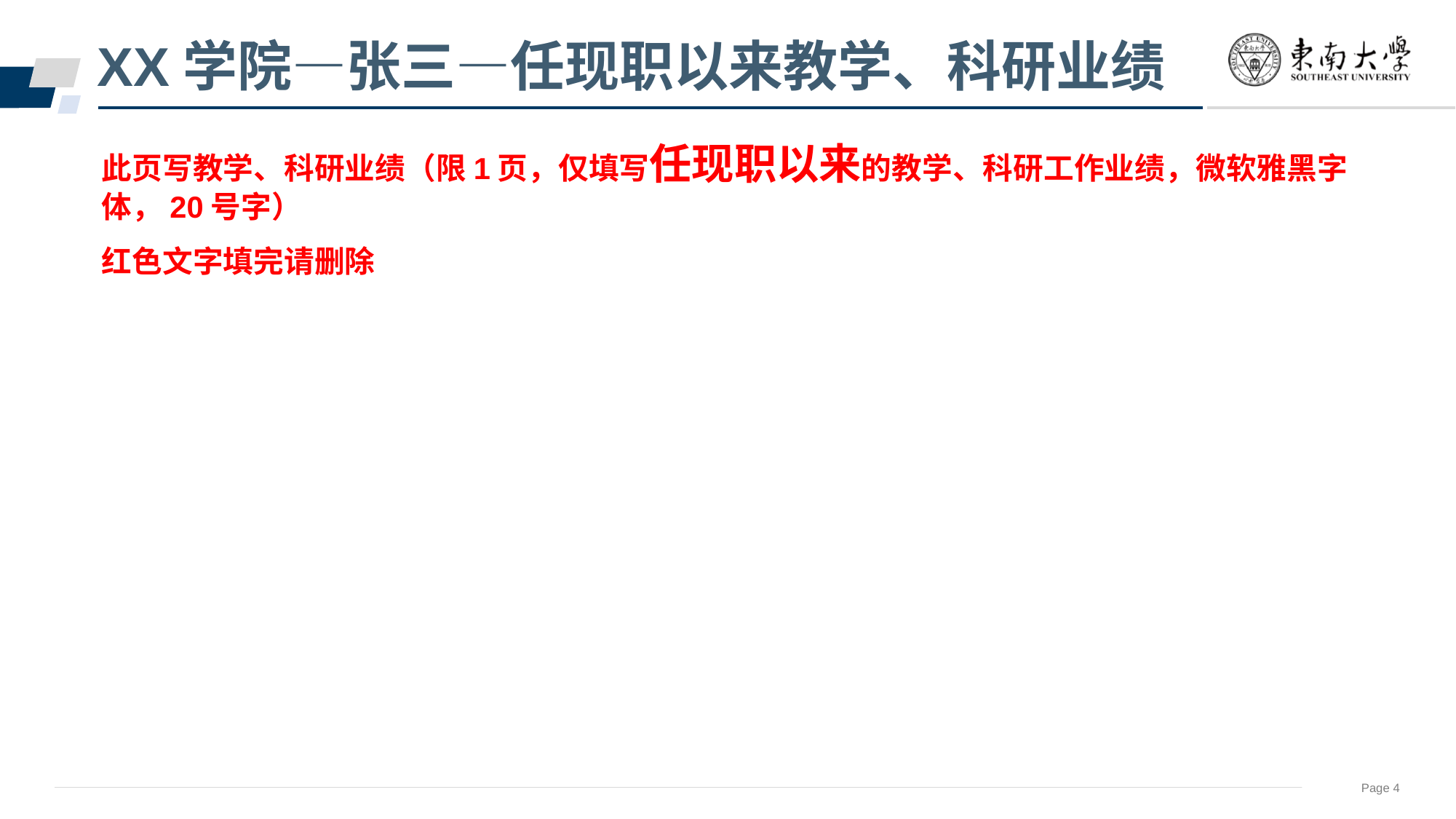

XX学院—张三—任现职以来教学、科研业绩
此页写教学、科研业绩（限1页，仅填写任现职以来的教学、科研工作业绩，微软雅黑字体，20号字）
红色文字填完请删除